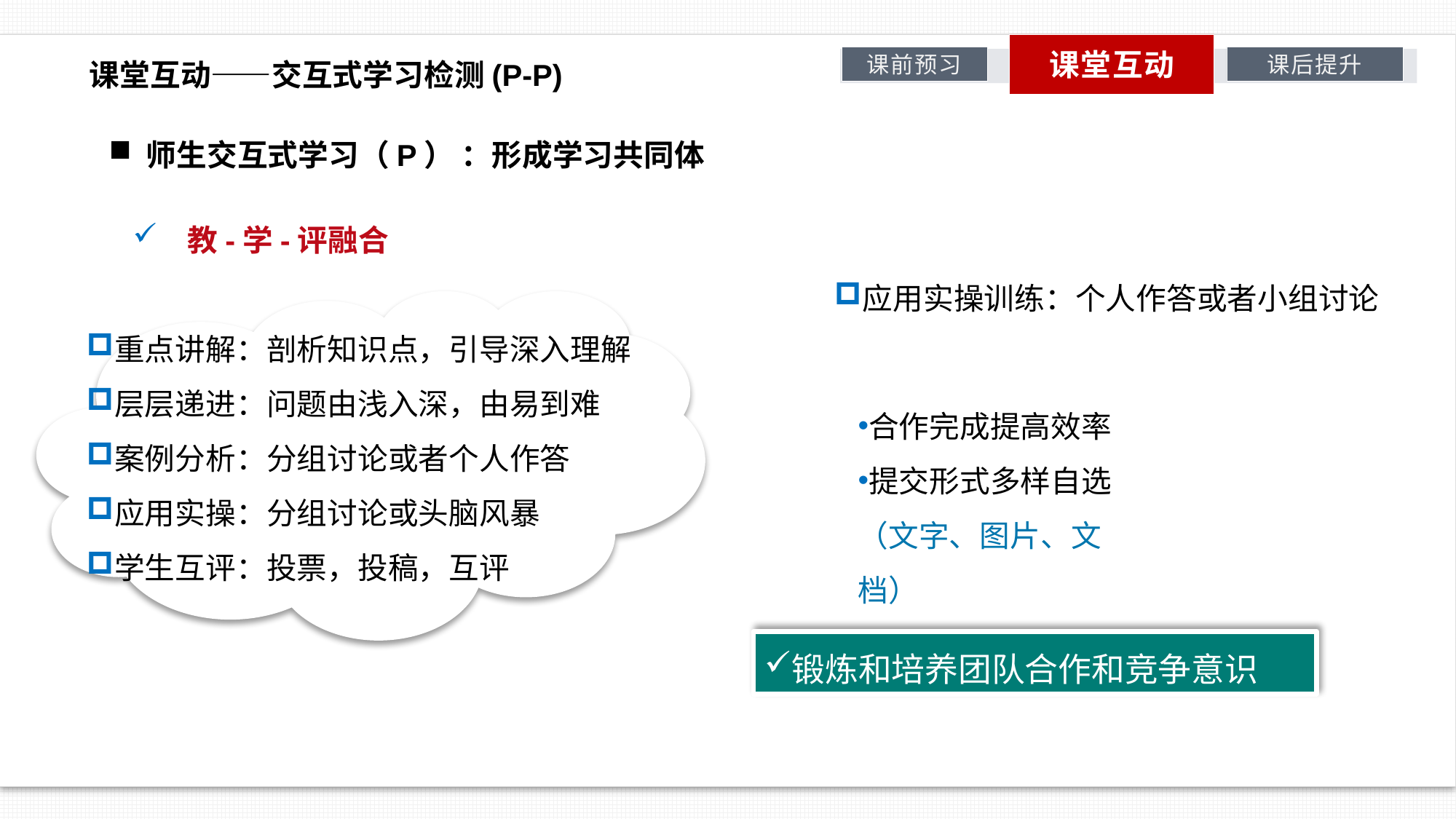

课堂互动
课前预习
课后提升

 课堂互动——交互式学习检测(P-P)
 师生交互式学习（P） ：形成学习共同体
教-学-评融合
应用实操训练：个人作答或者小组讨论

重点讲解：剖析知识点，引导深入理解
层层递进：问题由浅入深，由易到难
案例分析：分组讨论或者个人作答
应用实操：分组讨论或头脑风暴
学生互评：投票，投稿，互评
合作完成提高效率
提交形式多样自选（文字、图片、文档）
锻炼和培养团队合作和竞争意识